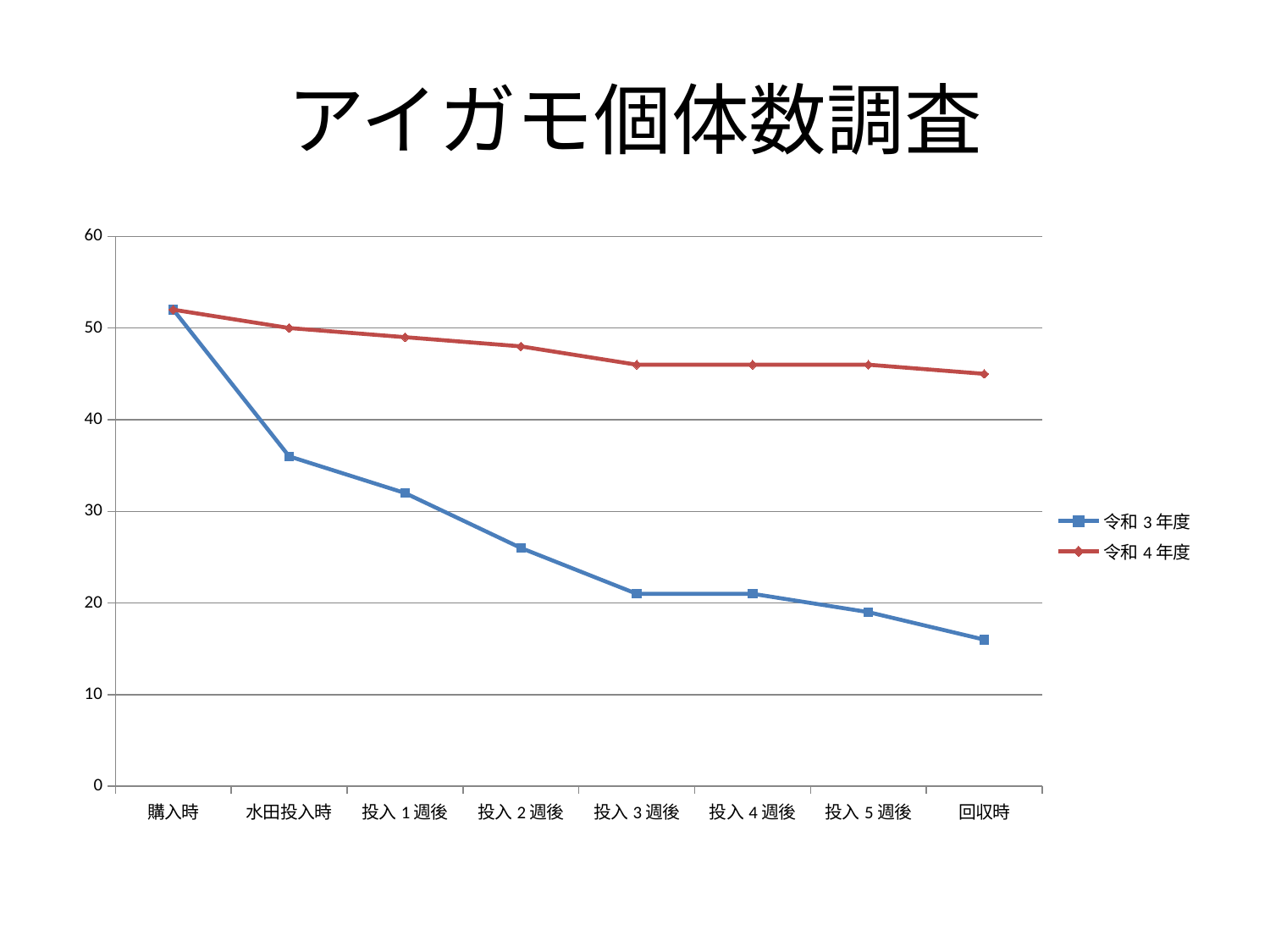

# アイガモ個体数調査

### Chart

| Category | 令和3年度 | 令和4年度 |
|---|---|---|
| 購入時 | 52.0 | 52.0 |
| 水田投入時 | 36.0 | 50.0 |
| 投入1週後 | 32.0 | 49.0 |
| 投入2週後 | 26.0 | 48.0 |
| 投入3週後 | 21.0 | 46.0 |
| 投入4週後 | 21.0 | 46.0 |
| 投入5週後 | 19.0 | 46.0 |
| 回収時 | 16.0 | 45.0 |